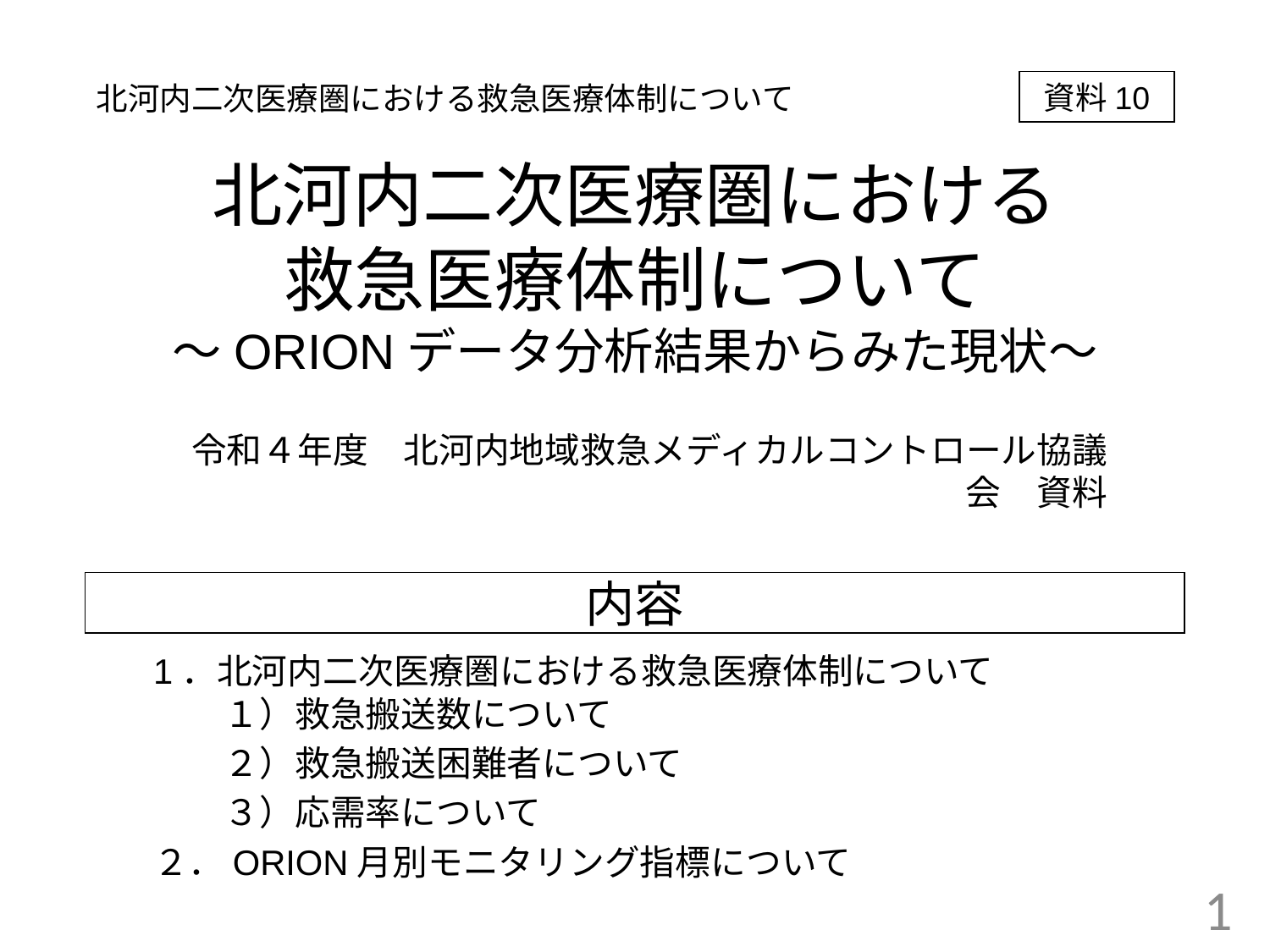

資料10
北河内二次医療圏における救急医療体制について
# 北河内二次医療圏における 救急医療体制について ～ORIONデータ分析結果からみた現状～
令和４年度　北河内地域救急メディカルコントロール協議会　資料
内容
1．北河内二次医療圏における救急医療体制について
　　１）救急搬送数について
　　２）救急搬送困難者について
　　３）応需率について
２．ORION月別モニタリング指標について

1